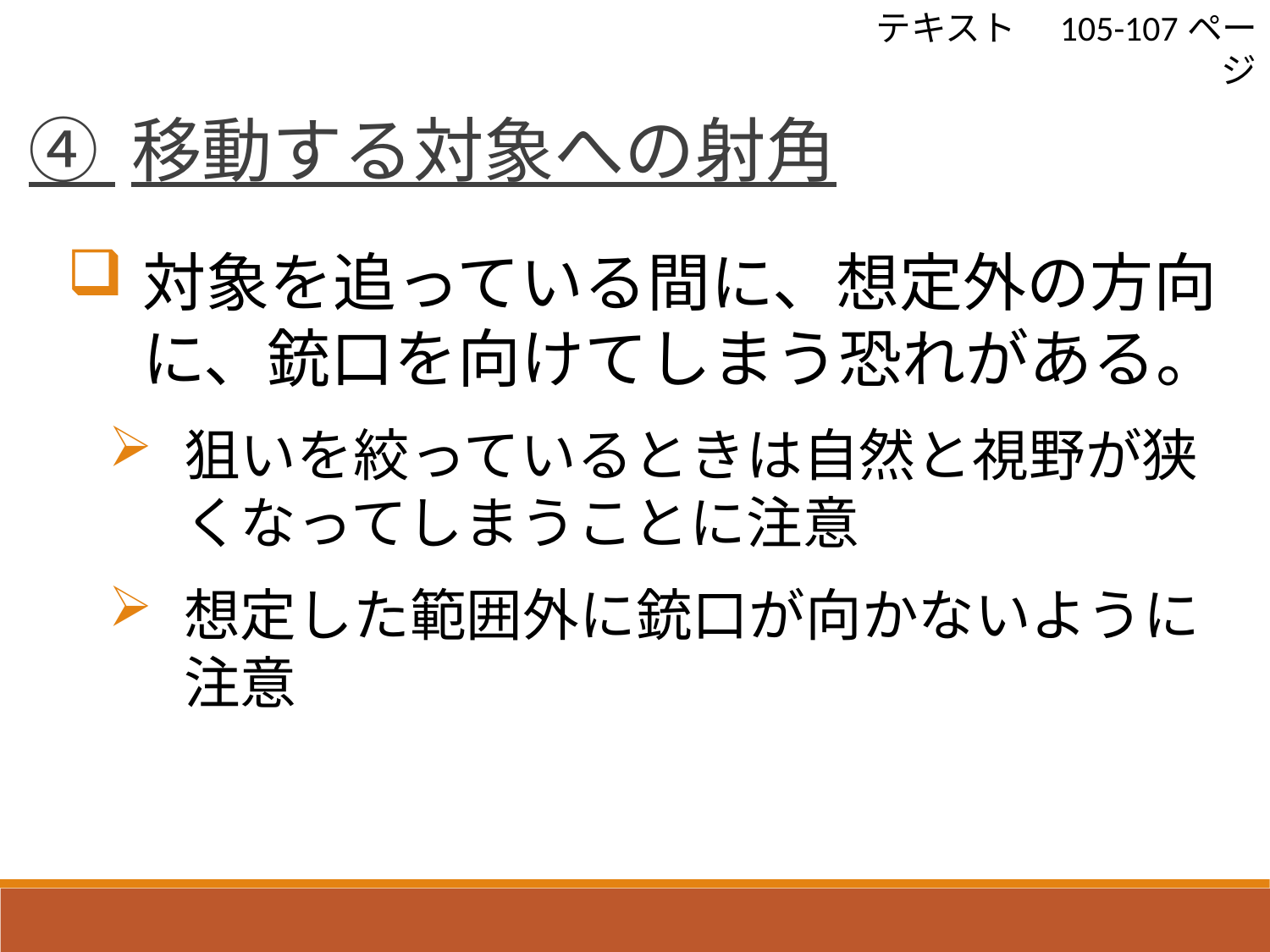

テキスト　105-107ページ
 ④ 移動する対象への射角
対象を追っている間に、想定外の方向に、銃口を向けてしまう恐れがある。
狙いを絞っているときは自然と視野が狭くなってしまうことに注意
想定した範囲外に銃口が向かないように注意